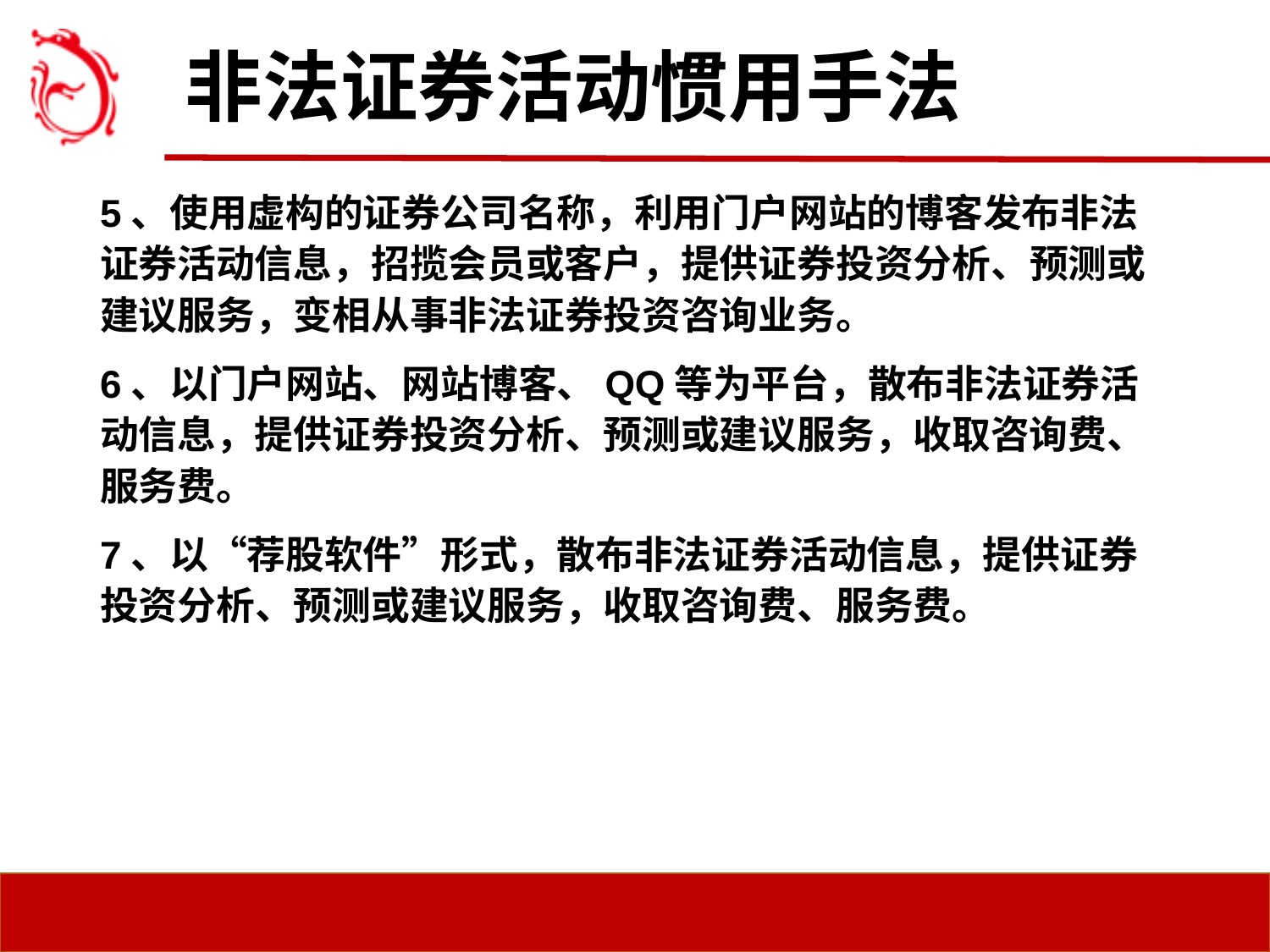

# 非法证券活动惯用手法
5、使用虚构的证券公司名称，利用门户网站的博客发布非法证券活动信息，招揽会员或客户，提供证券投资分析、预测或建议服务，变相从事非法证券投资咨询业务。
6、以门户网站、网站博客、QQ等为平台，散布非法证券活动信息，提供证券投资分析、预测或建议服务，收取咨询费、服务费。
7、以“荐股软件”形式，散布非法证券活动信息，提供证券投资分析、预测或建议服务，收取咨询费、服务费。